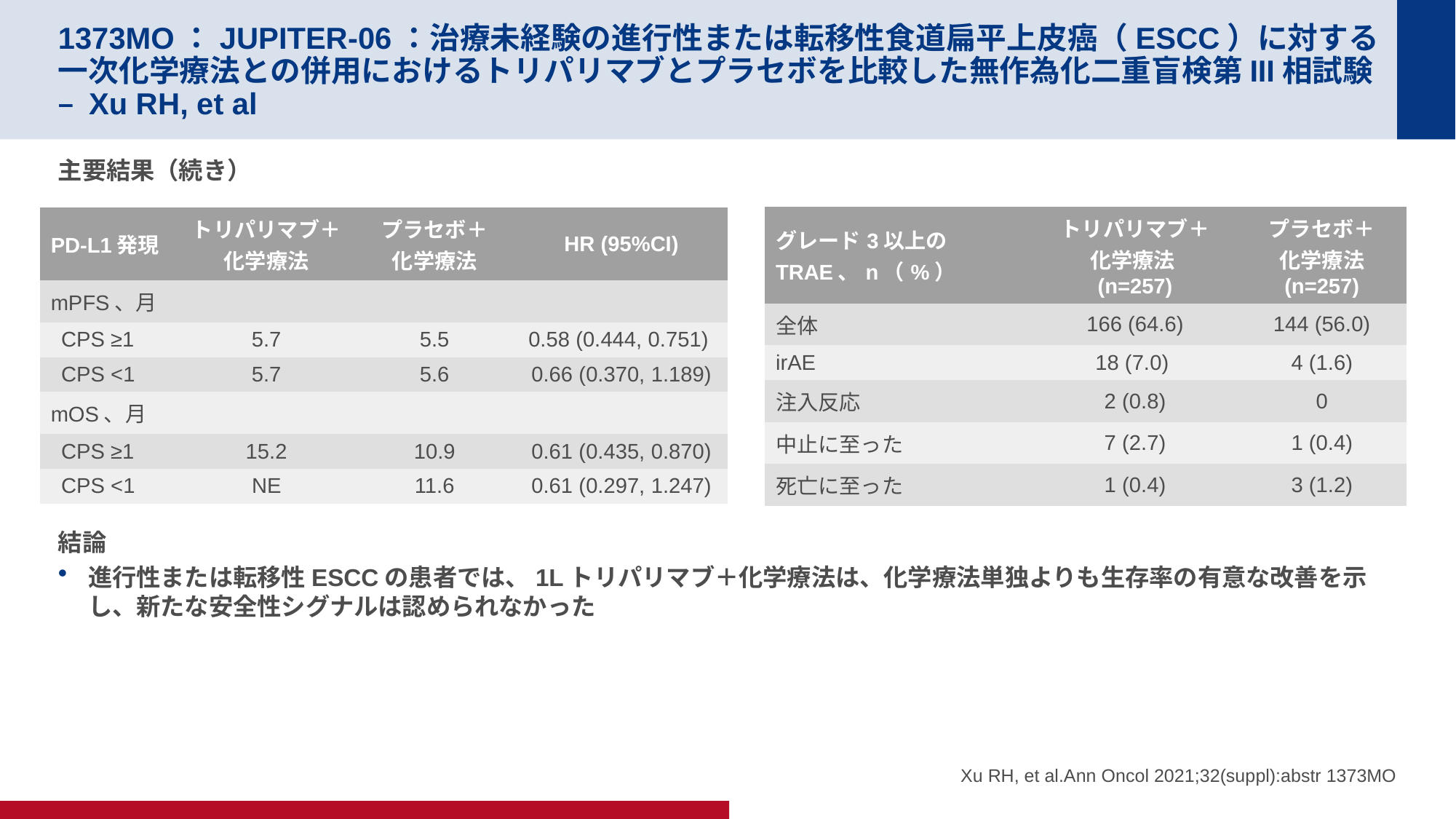

# 1373MO：JUPITER-06：治療未経験の進行性または転移性食道扁平上皮癌（ESCC）に対する一次化学療法との併用におけるトリパリマブとプラセボを比較した無作為化二重盲検第III相試験 – Xu RH, et al
主要結果（続き）
結論
進行性または転移性ESCCの患者では、1Lトリパリマブ＋化学療法は、化学療法単独よりも生存率の有意な改善を示し、新たな安全性シグナルは認められなかった
| グレード3以上のTRAE、n（%） | トリパリマブ＋ 化学療法 (n=257) | プラセボ＋ 化学療法 (n=257) |
| --- | --- | --- |
| 全体 | 166 (64.6) | 144 (56.0) |
| irAE | 18 (7.0) | 4 (1.6) |
| 注入反応 | 2 (0.8) | 0 |
| 中止に至った | 7 (2.7) | 1 (0.4) |
| 死亡に至った | 1 (0.4) | 3 (1.2) |
| PD-L1発現 | トリパリマブ＋化学療法 | プラセボ＋ 化学療法 | HR (95%CI) |
| --- | --- | --- | --- |
| mPFS、月 |  |  |  |
| CPS ≥1 | 5.7 | 5.5 | 0.58 (0.444, 0.751) |
| CPS <1 | 5.7 | 5.6 | 0.66 (0.370, 1.189) |
| mOS、月 |  |  |  |
| CPS ≥1 | 15.2 | 10.9 | 0.61 (0.435, 0.870) |
| CPS <1 | NE | 11.6 | 0.61 (0.297, 1.247) |
Xu RH, et al.Ann Oncol 2021;32(suppl):abstr 1373MO